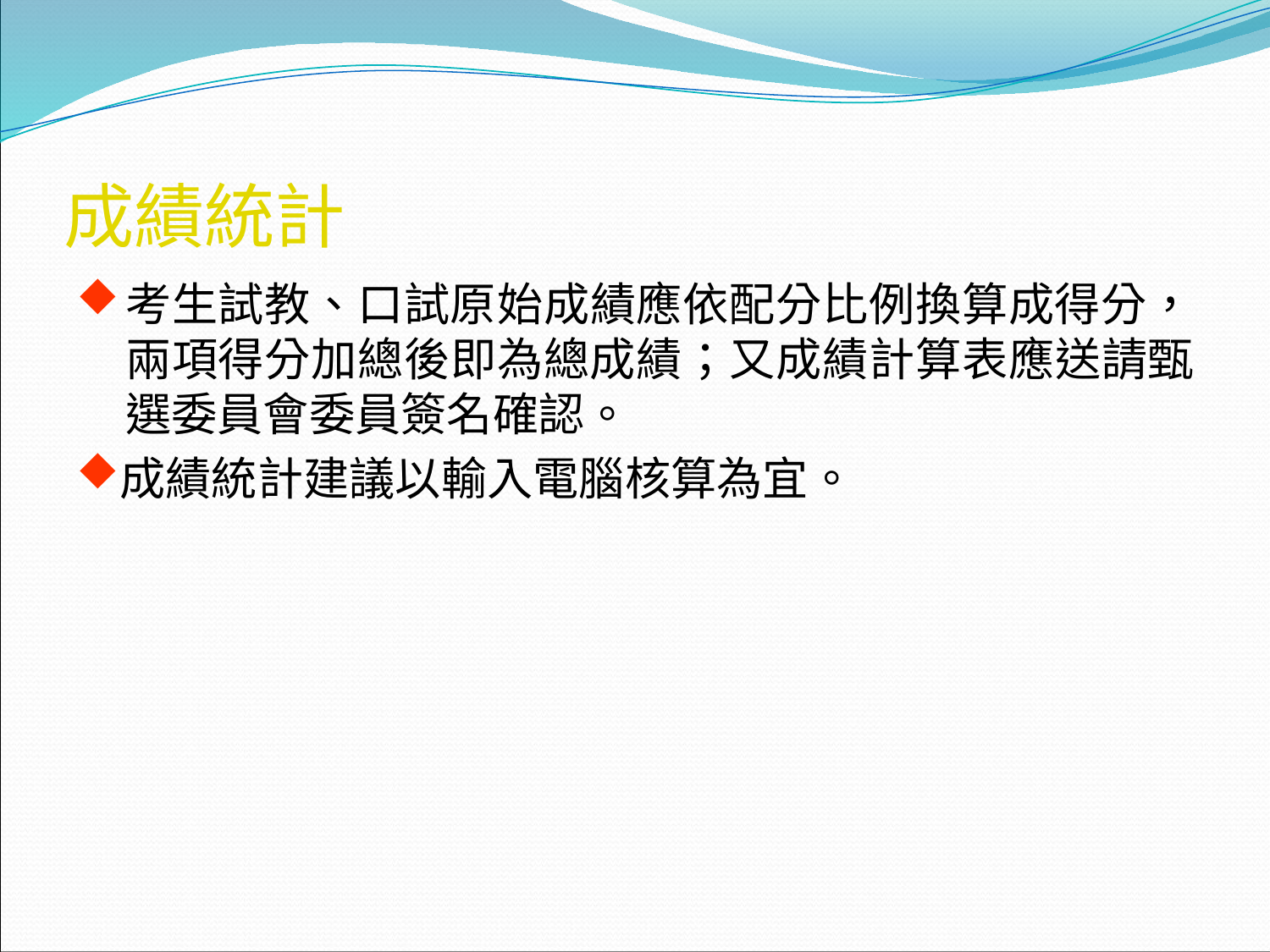

# 成績統計
考生試教、口試原始成績應依配分比例換算成得分，兩項得分加總後即為總成績；又成績計算表應送請甄選委員會委員簽名確認。
成績統計建議以輸入電腦核算為宜。